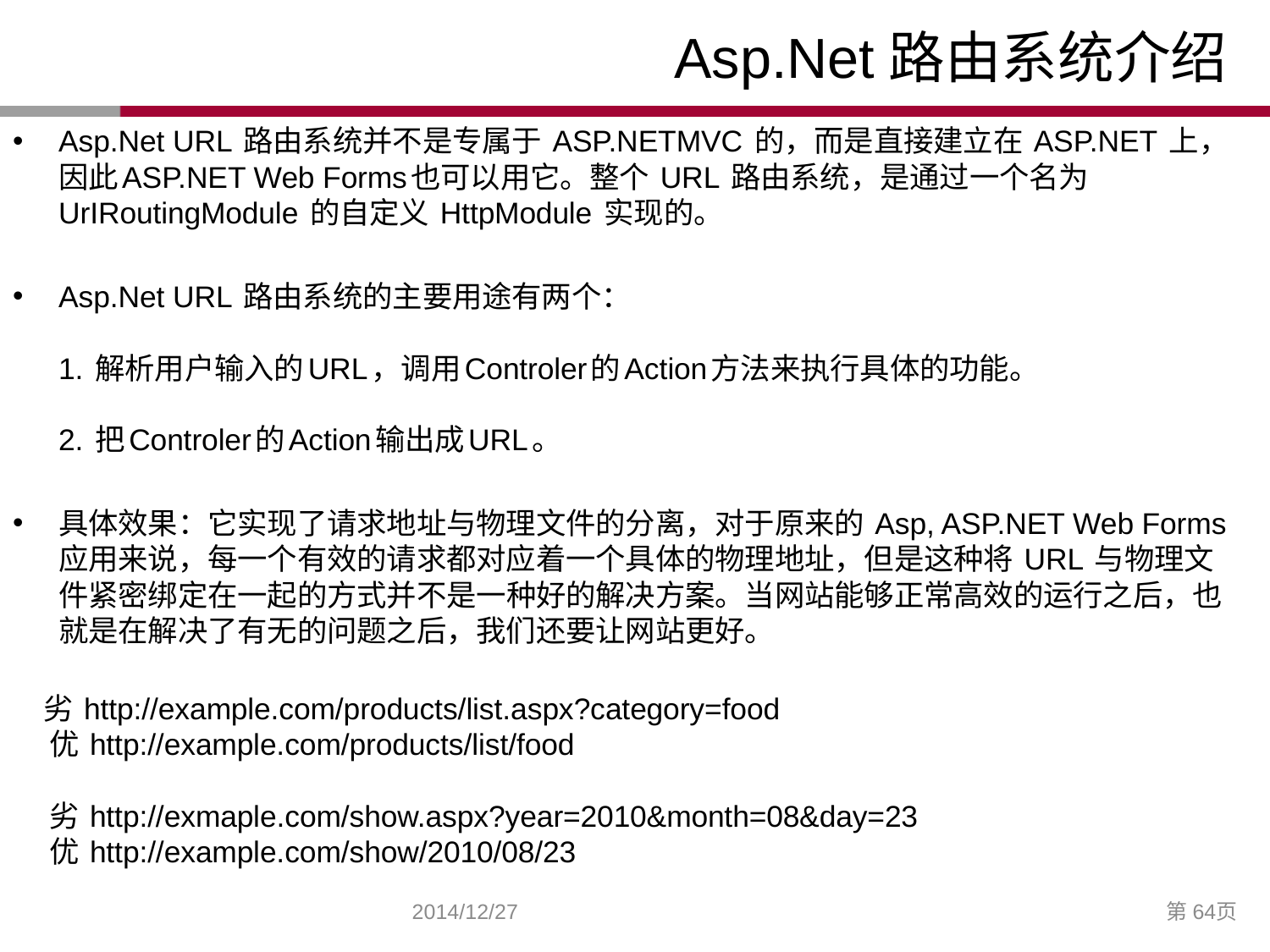

# Asp.Net路由系统介绍
Asp.Net URL 路由系统并不是专属于 ASP.NETMVC 的，而是直接建立在 ASP.NET 上，因此ASP.NET Web Forms也可以用它。整个 URL 路由系统，是通过一个名为 UrIRoutingModule 的自定义 HttpModule 实现的。

Asp.Net URL 路由系统的主要用途有两个：
1. 解析用户输入的URL，调用Controler的Action方法来执行具体的功能。
2. 把Controler的Action输出成URL。

具体效果：它实现了请求地址与物理文件的分离，对于原来的 Asp, ASP.NET Web Forms 应用来说，每一个有效的请求都对应着一个具体的物理地址，但是这种将 URL 与物理文件紧密绑定在一起的方式并不是一种好的解决方案。当网站能够正常高效的运行之后，也就是在解决了有无的问题之后，我们还要让网站更好。
    劣 http://example.com/products/list.aspx?category=food
    优 http://example.com/products/list/food
    劣 http://exmaple.com/show.aspx?year=2010&month=08&day=23
    优 http://example.com/show/2010/08/23
2014/12/27
第64页